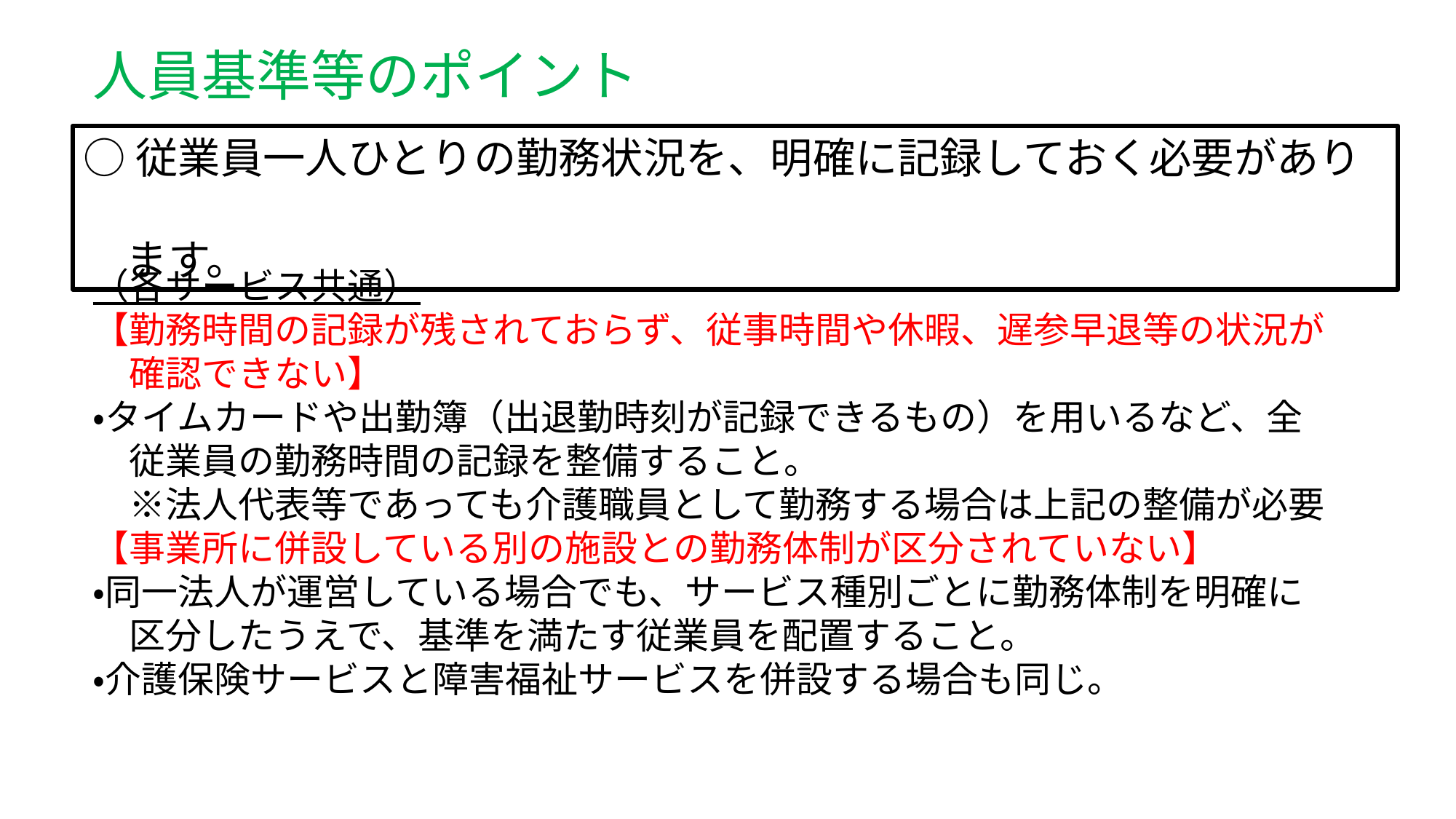

# 人員基準等のポイント
○従業員一人ひとりの勤務状況を、明確に記録しておく必要があり
　ます。

（各サービス共通）
【勤務時間の記録が残されておらず、従事時間や休暇、遅参早退等の状況が
　確認できない】
・タイムカードや出勤簿（出退勤時刻が記録できるもの）を用いるなど、全
　従業員の勤務時間の記録を整備すること。
　※法人代表等であっても介護職員として勤務する場合は上記の整備が必要
【事業所に併設している別の施設との勤務体制が区分されていない】
・同一法人が運営している場合でも、サービス種別ごとに勤務体制を明確に
　区分したうえで、基準を満たす従業員を配置すること。
・介護保険サービスと障害福祉サービスを併設する場合も同じ。